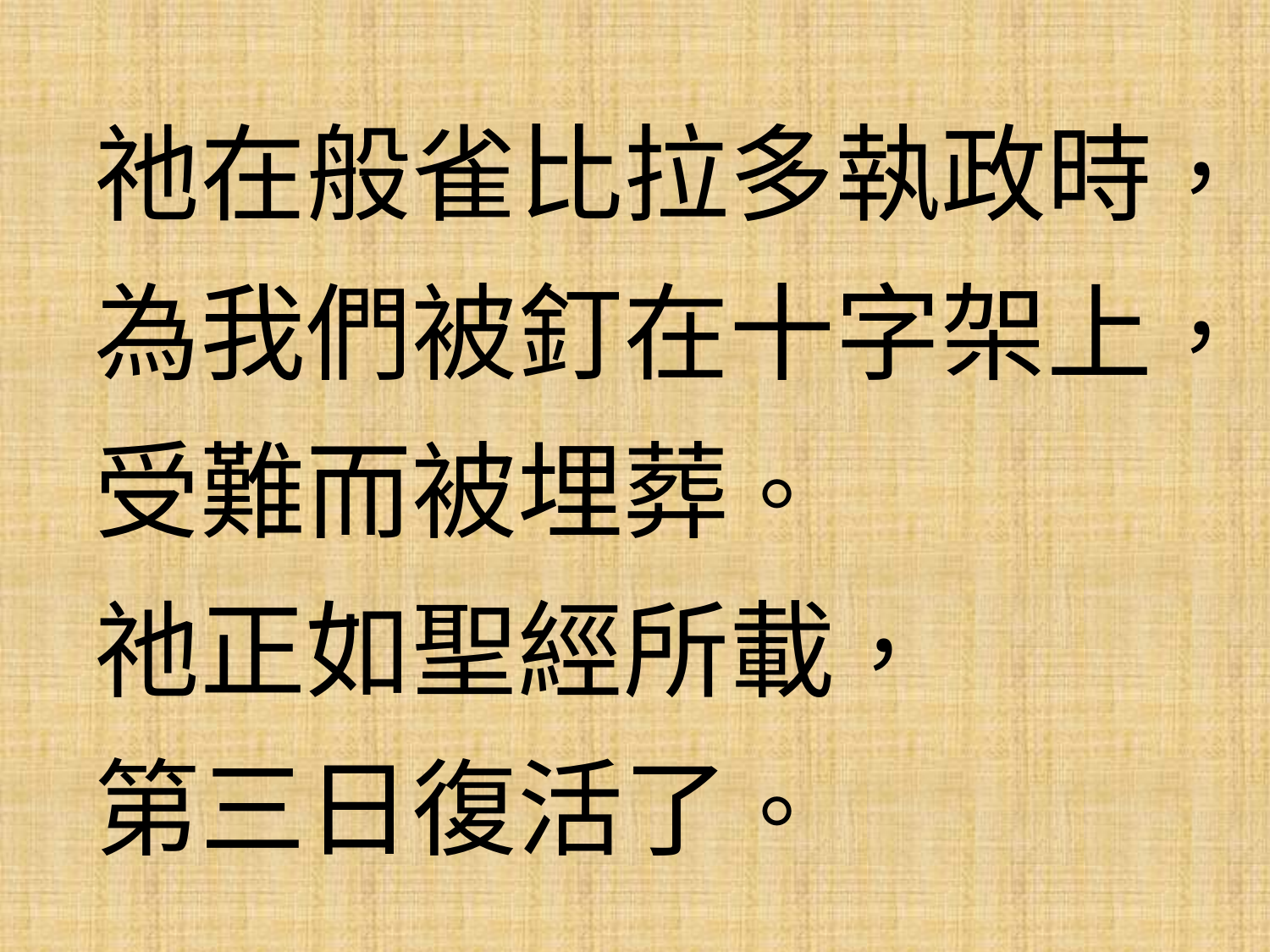

祂在般雀比拉多執政時，
為我們被釘在十字架上，
受難而被埋葬。
祂正如聖經所載，
第三日復活了。